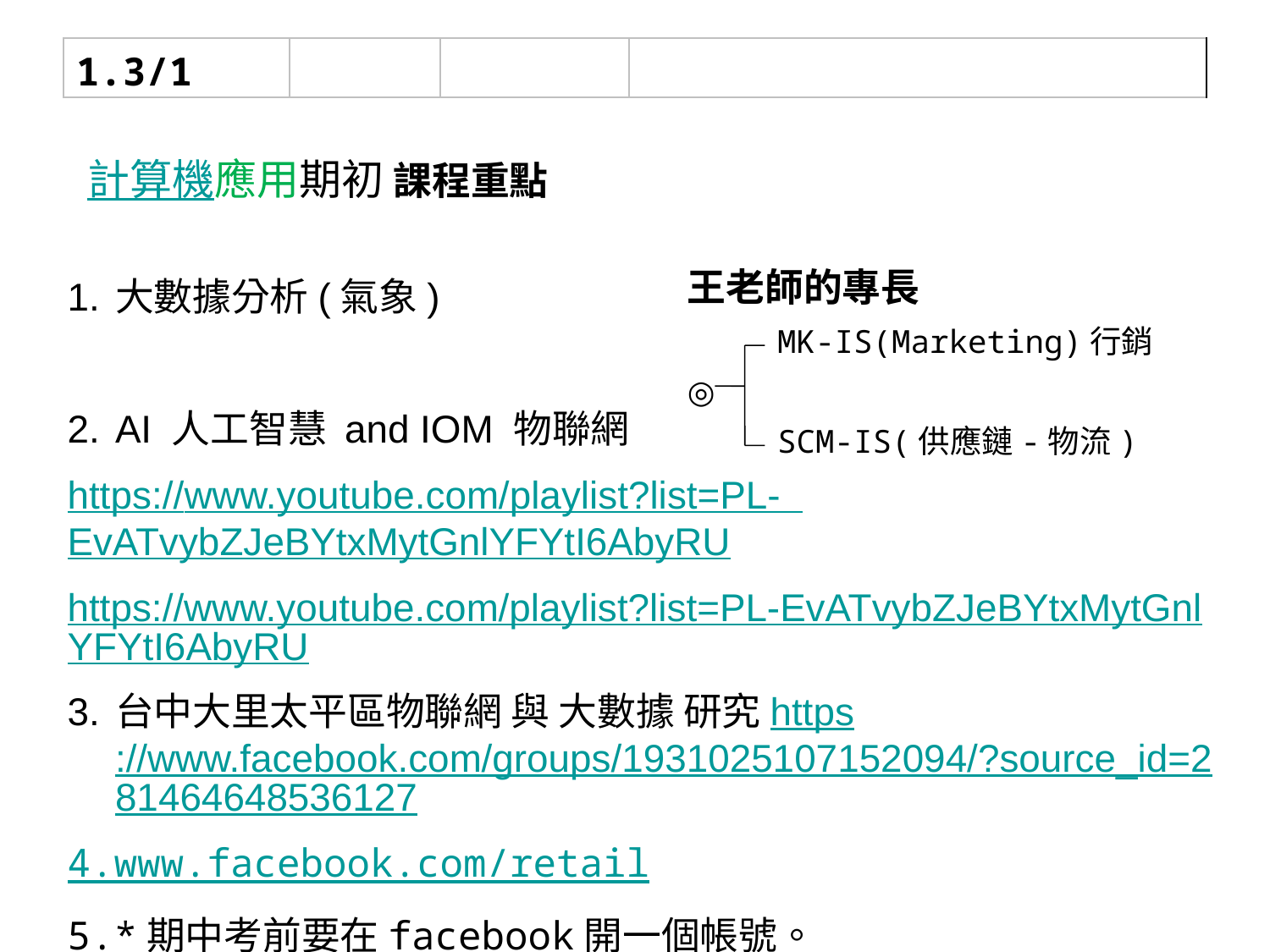

| 1.3/1 |  |  |  |
| --- | --- | --- | --- |
計算機應用期初 課程重點
王老師的專長
MK-IS(Marketing)行銷

◎
SCM-IS(供應鏈-物流)

大數據分析(氣象)

AI 人工智慧 and IOM 物聯網
https://www.youtube.com/playlist?list=PL-  EvATvybZJeBYtxMytGnlYFYtI6AbyRU
https://www.youtube.com/playlist?list=PL-EvATvybZJeBYtxMytGnlYFYtI6AbyRU
台中大里太平區物聯網 與 大數據 研究https://www.facebook.com/groups/1931025107152094/?source_id=281464648536127
4.www.facebook.com/retail
5.*期中考前要在facebook開一個帳號。
6.*期中報告做粉絲專業(在最底下)。